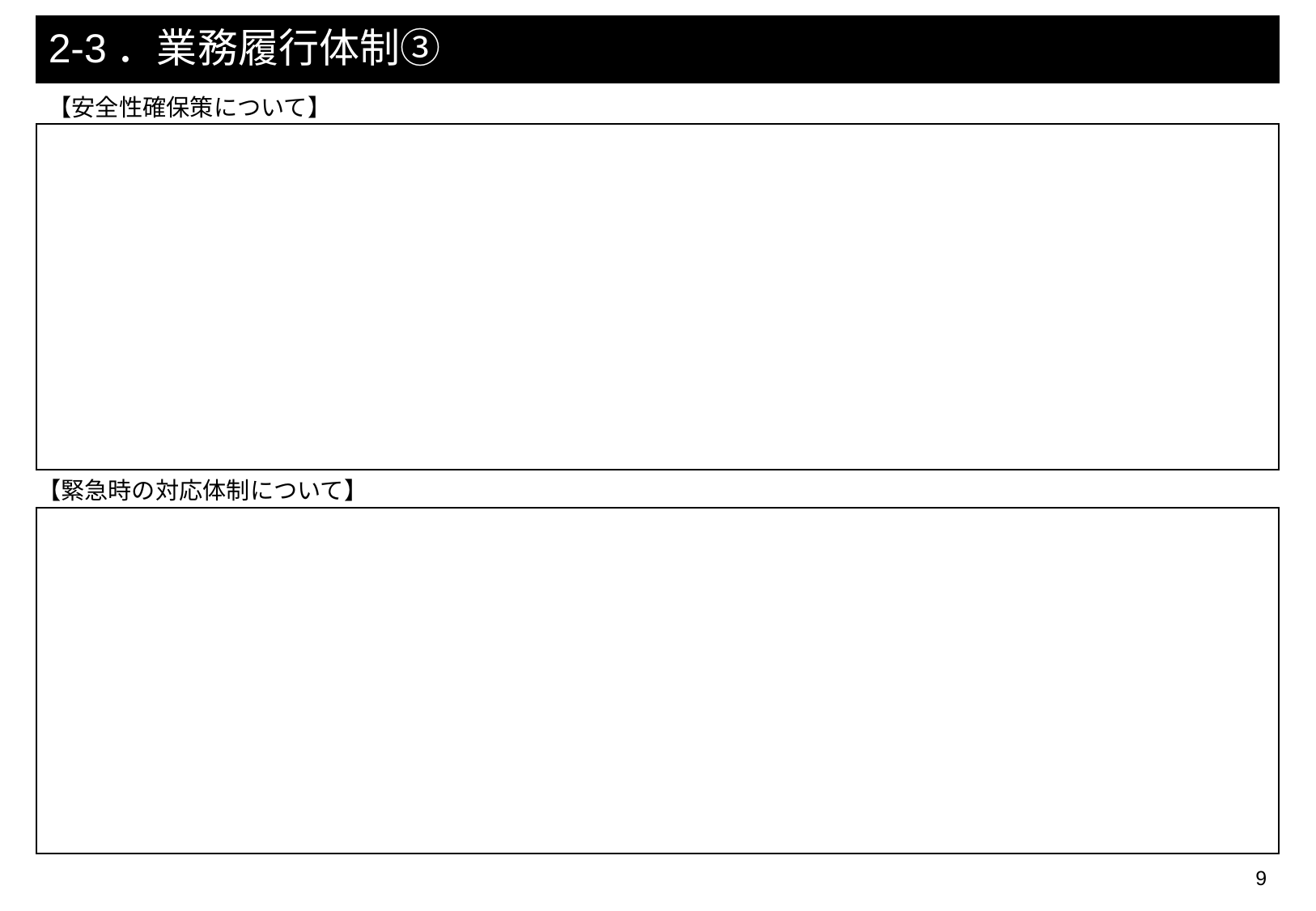

# 2-3．業務履行体制③
【安全性確保策について】
|  |
| --- |
【緊急時の対応体制について】
|  |
| --- |
9